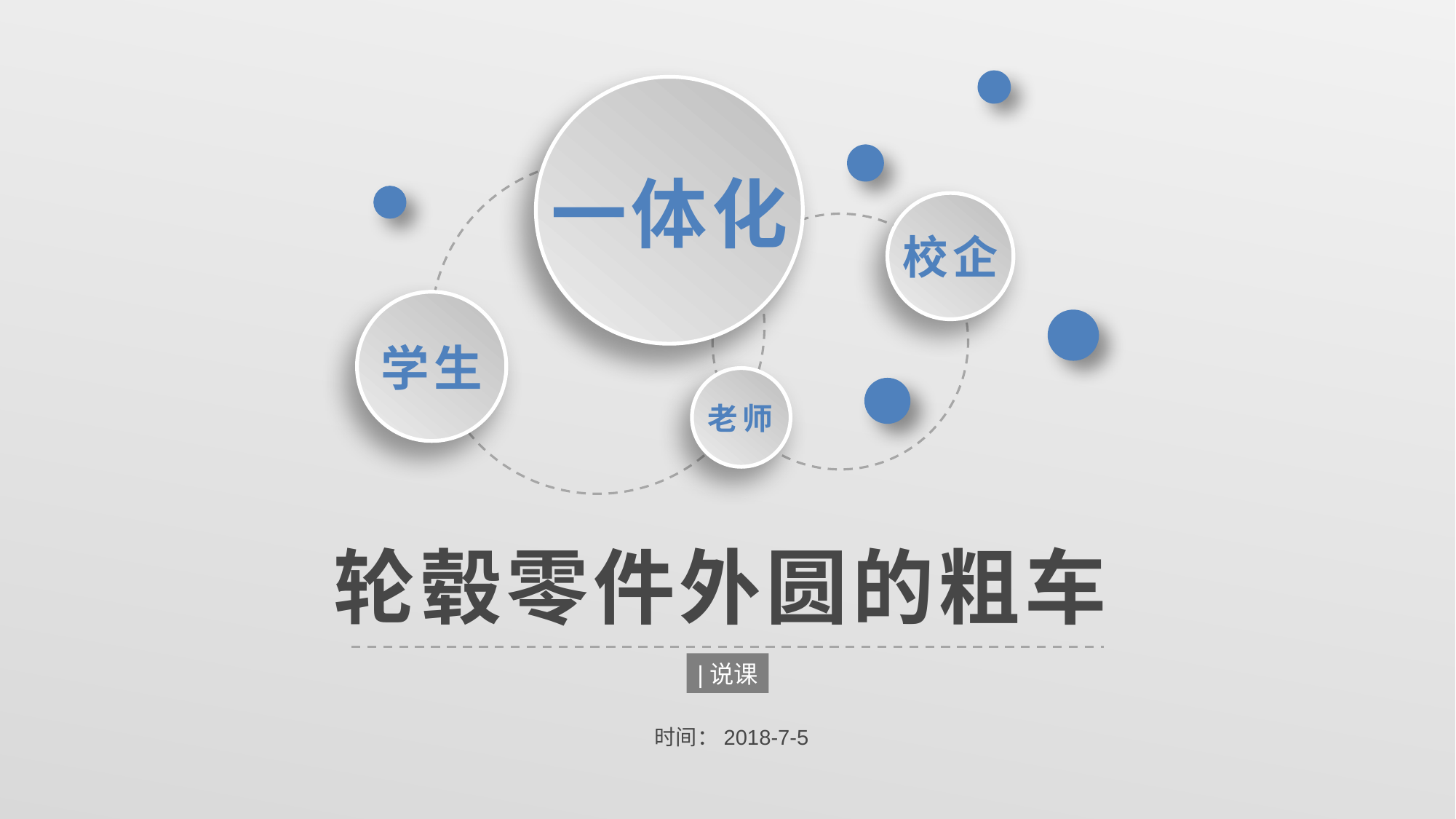

一体化

校企

学生

老师
轮毂零件外圆的粗车
|说课

时间：2018-7-5